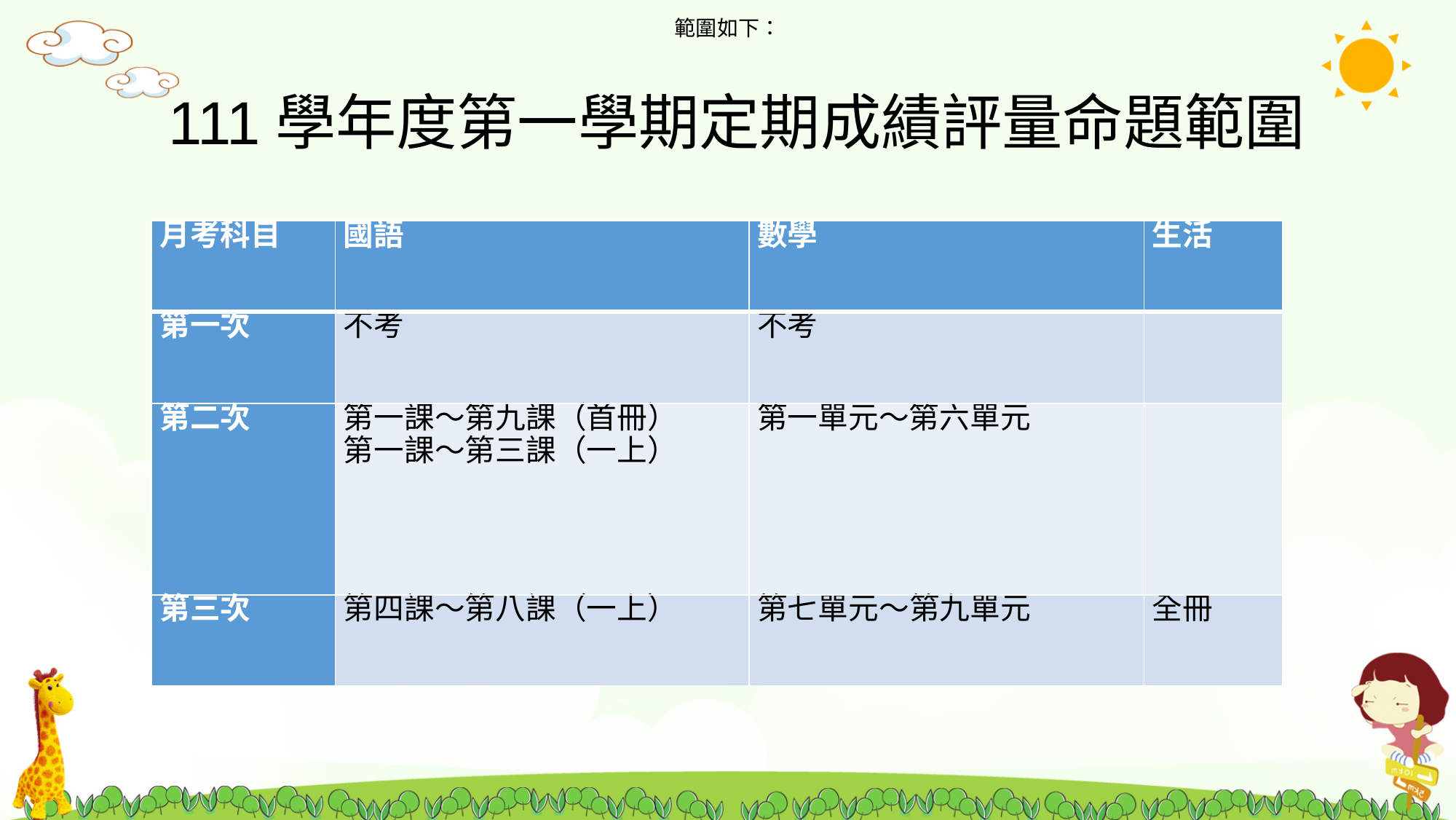

範圍如下：
# 111學年度第一學期定期成績評量命題範圍
| 月考科目 | 國語 | 數學 | 生活 |
| --- | --- | --- | --- |
| 第一次 | 不考 | 不考 |  |
| 第二次 | 第一課〜第九課（首冊） 第一課〜第三課（一上） | 第一單元〜第六單元 |  |
| 第三次 | 第四課〜第八課（一上） | 第七單元〜第九單元 | 全冊 |